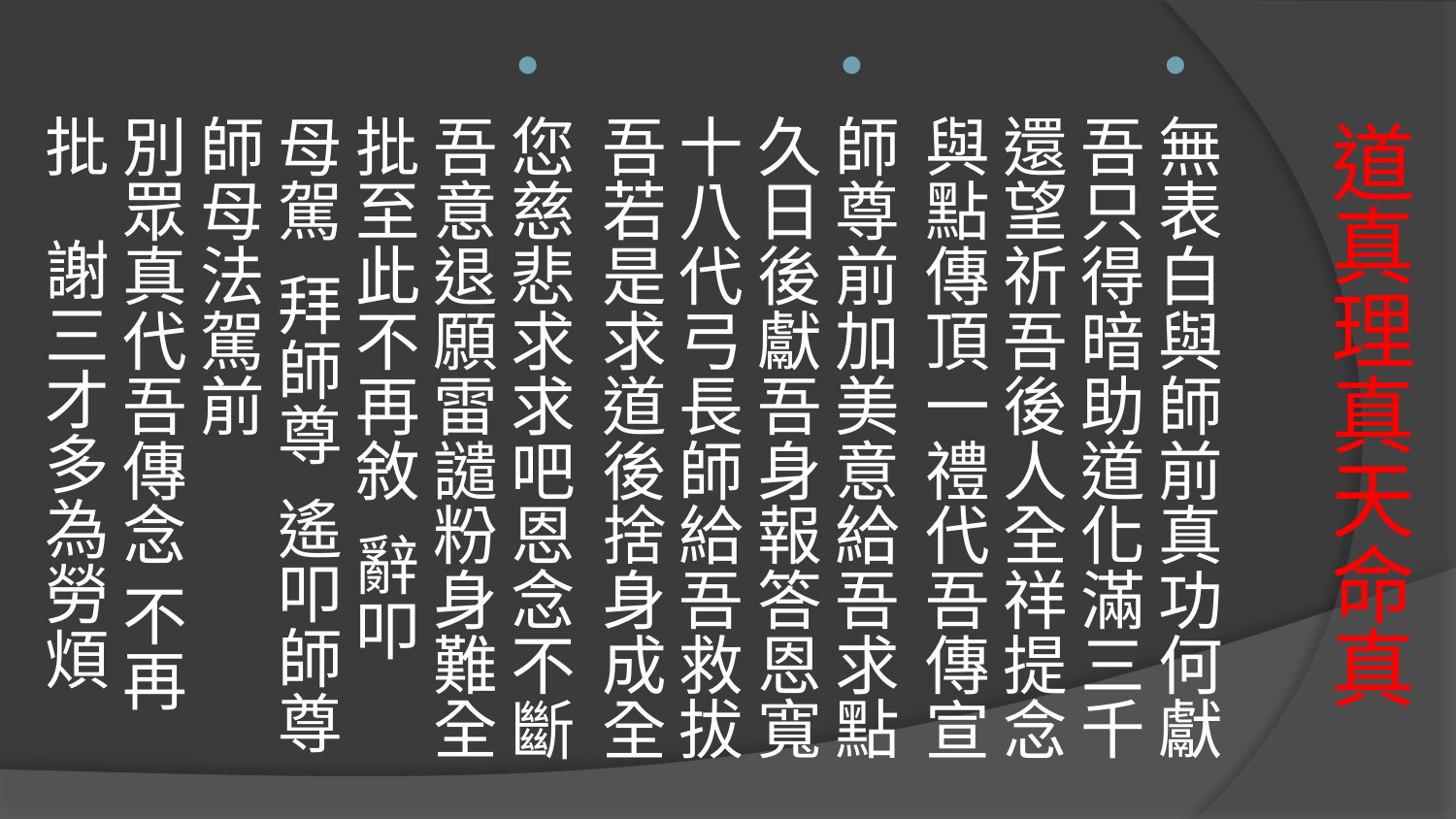

無表白與師前真功何獻 吾只得暗助道化滿三千
還望祈吾後人全祥提念 與點傳頂一禮代吾傳宣
師尊前加美意給吾求點 久日後獻吾身報答恩寬
十八代弓長師給吾救拔 吾若是求道後捨身成全
您慈悲求求吧恩念不斷 吾意退願雷譴粉身難全
批至此不再敘  辭叩
母駕  拜師尊  遙叩師尊師母法駕前
別眾真代吾傳念 不再批    謝三才多為勞煩
# 道真理真天命真